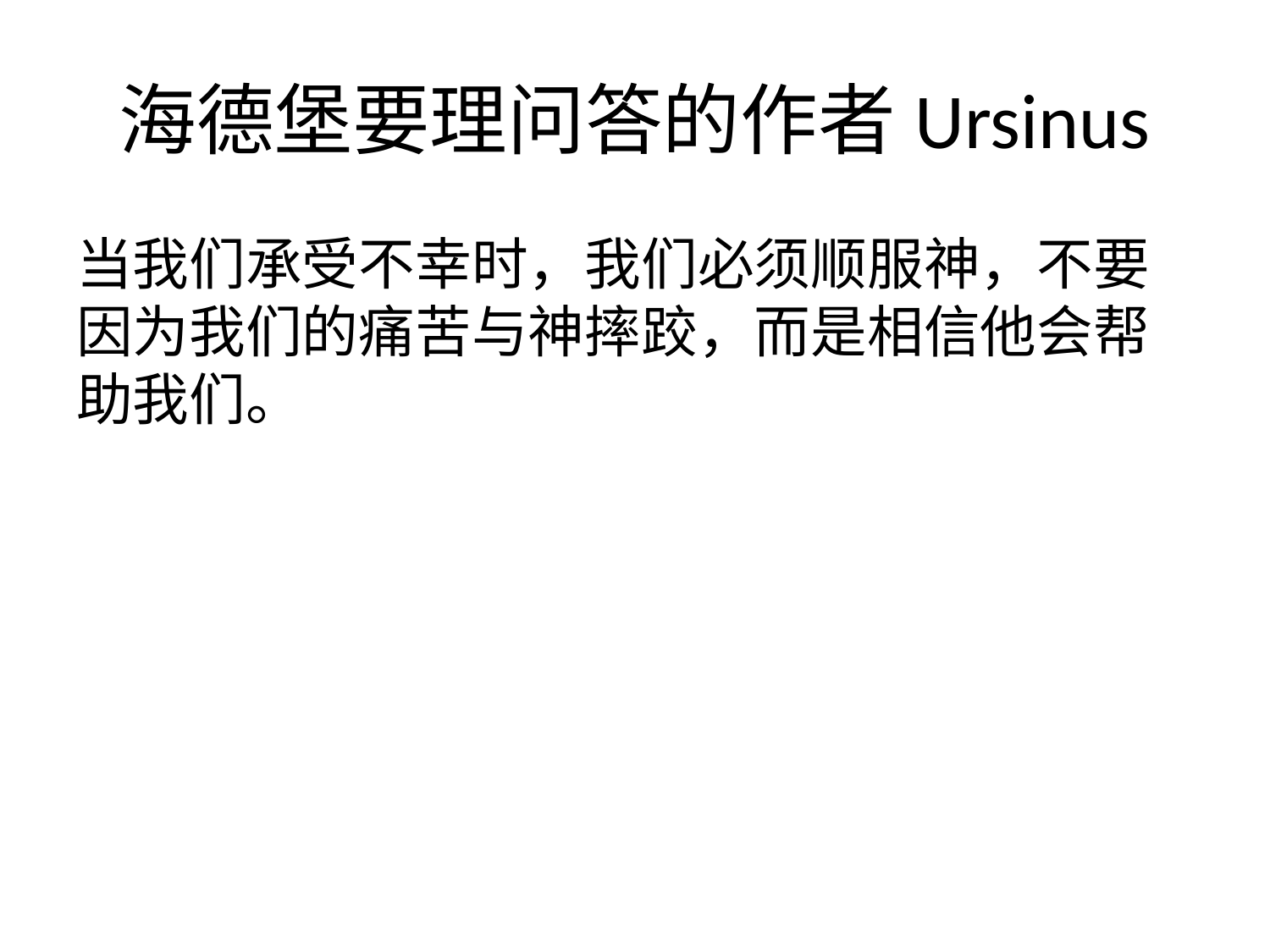

# 海德堡要理问答的作者Ursinus
当我们承受不幸时，我们必须顺服神，不要因为我们的痛苦与神摔跤，而是相信他会帮助我们。